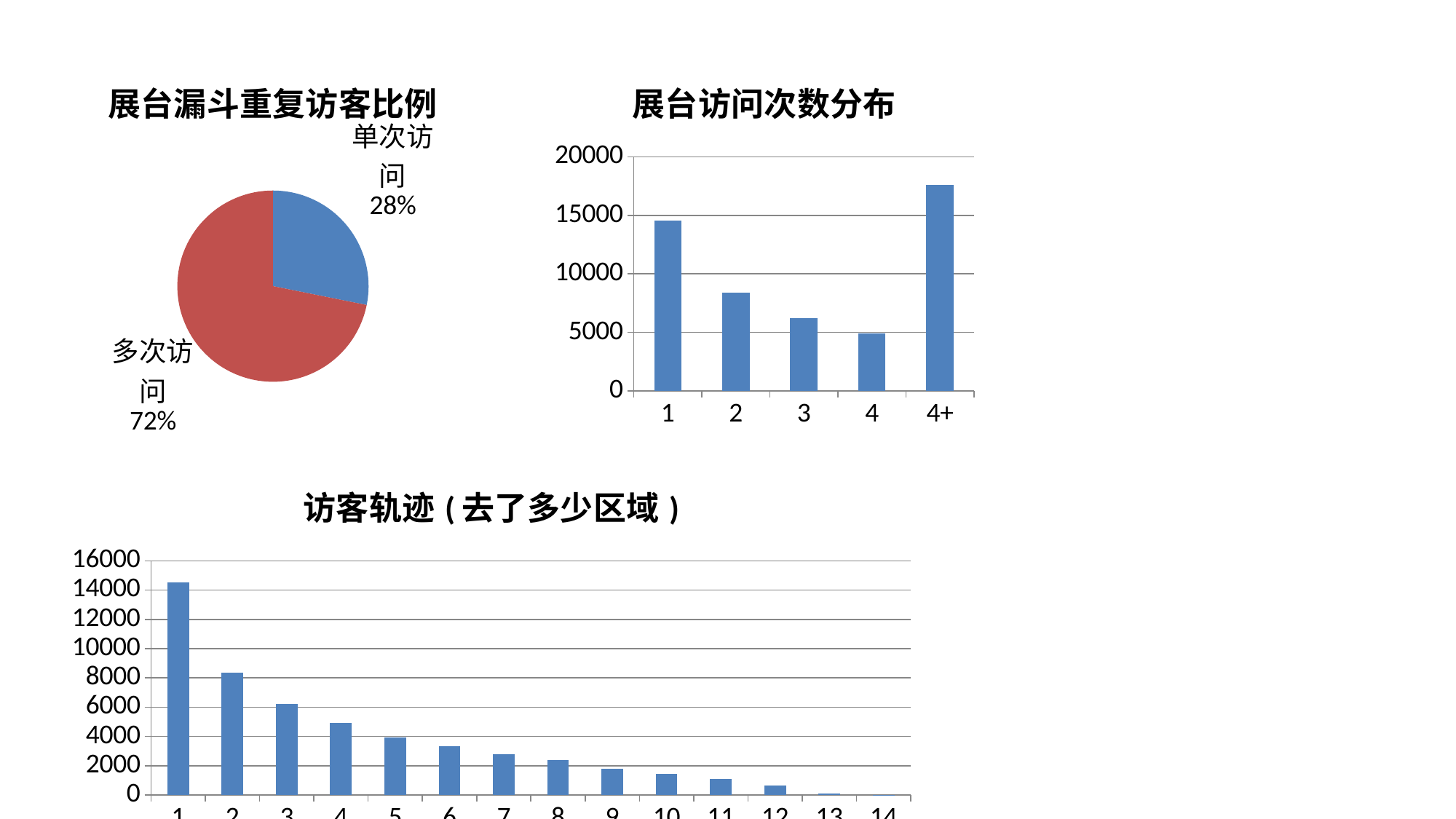

### Chart: 展台漏斗重复访客比例

| Category | 访问次数 |
|---|---|
| 单次访问 | 14543.0 |
| 多次访问 | 37097.0 |

### Chart: 展台访问次数分布

| Category | 访问次数 |
|---|---|
| 1 | 14543.0 |
| 2 | 8370.0 |
| 3 | 6224.0 |
| 4 | 4925.0 |
| 4+ | 17578.0 |

### Chart: 访客轨迹(去了多少区域)

| Category | 访问次数 |
|---|---|
| 1 | 14543.0 |
| 2 | 8370.0 |
| 3 | 6224.0 |
| 4 | 4925.0 |
| 5 | 3938.0 |
| 6 | 3355.0 |
| 7 | 2814.0 |
| 8 | 2371.0 |
| 9 | 1813.0 |
| 10 | 1447.0 |
| 11 | 1104.0 |
| 12 | 636.0 |
| 13 | 98.0 |
| 14 | 2.0 |